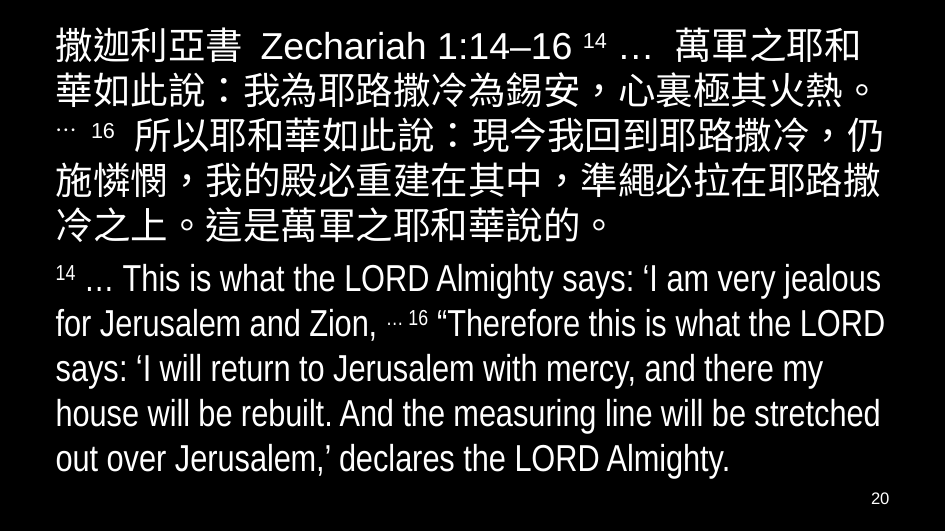

撒迦利亞書 Zechariah 1:14–16 14 … 萬軍之耶和華如此說：我為耶路撒冷為錫安，心裏極其火熱。… 16 所以耶和華如此說：現今我回到耶路撒冷，仍施憐憫，我的殿必重建在其中，準繩必拉在耶路撒冷之上。這是萬軍之耶和華說的。
14 … This is what the Lord Almighty says: ‘I am very jealous for Jerusalem and Zion, … 16 “Therefore this is what the Lord says: ‘I will return to Jerusalem with mercy, and there my house will be rebuilt. And the measuring line will be stretched out over Jerusalem,’ declares the Lord Almighty.

20